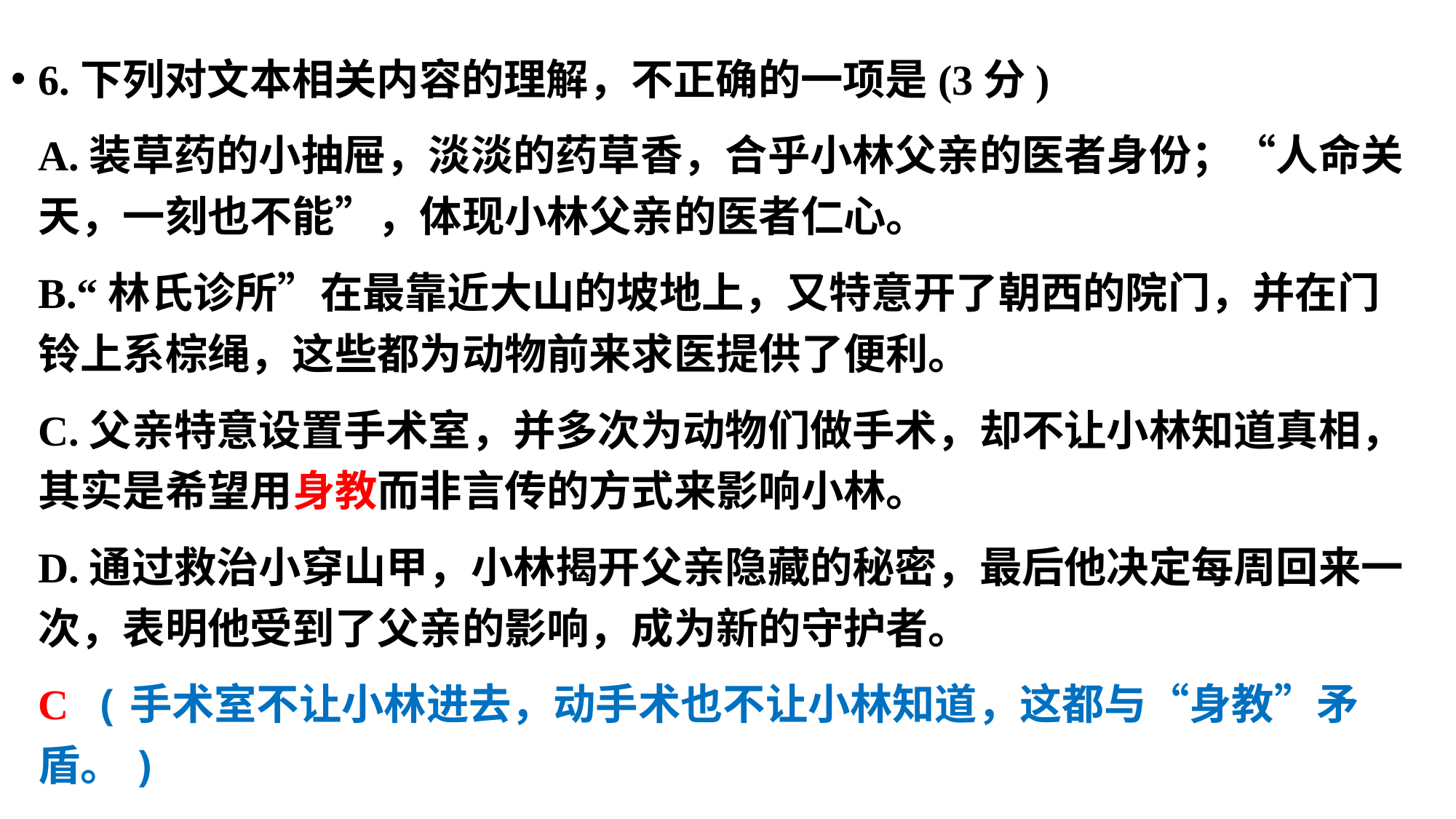

6.下列对文本相关内容的理解，不正确的一项是(3分)
A.装草药的小抽屉，淡淡的药草香，合乎小林父亲的医者身份；“人命关天，一刻也不能”，体现小林父亲的医者仁心。
B.“林氏诊所”在最靠近大山的坡地上，又特意开了朝西的院门，并在门铃上系棕绳，这些都为动物前来求医提供了便利。
C.父亲特意设置手术室，并多次为动物们做手术，却不让小林知道真相，其实是希望用身教而非言传的方式来影响小林。
D.通过救治小穿山甲，小林揭开父亲隐藏的秘密，最后他决定每周回来一次，表明他受到了父亲的影响，成为新的守护者。
C (手术室不让小林进去，动手术也不让小林知道，这都与“身教”矛盾。)